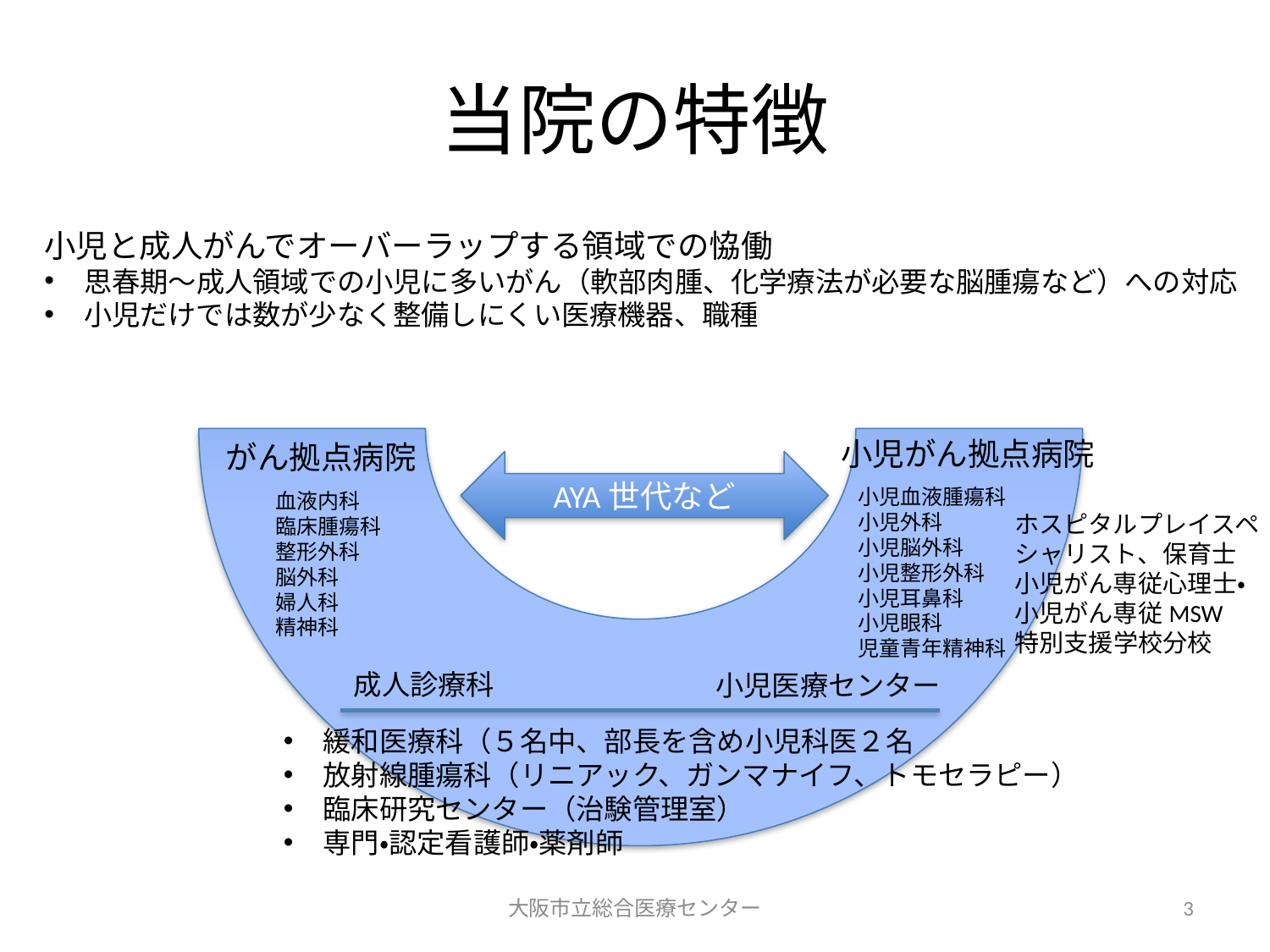

# 当院の特徴
小児と成人がんでオーバーラップする領域での恊働
思春期〜成人領域での小児に多いがん（軟部肉腫、化学療法が必要な脳腫瘍など）への対応
小児だけでは数が少なく整備しにくい医療機器、職種
小児がん拠点病院
がん拠点病院
AYA世代など
小児血液腫瘍科
小児外科
小児脳外科
小児整形外科
小児耳鼻科
小児眼科
児童青年精神科
血液内科
臨床腫瘍科
整形外科
脳外科
婦人科
精神科
ホスピタルプレイスペシャリスト、保育士
小児がん専従心理士・小児がん専従MSW
特別支援学校分校
成人診療科
小児医療センター
緩和医療科（５名中、部長を含め小児科医２名
放射線腫瘍科（リニアック、ガンマナイフ、トモセラピー）
臨床研究センター（治験管理室）
専門・認定看護師・薬剤師
大阪市立総合医療センター
3